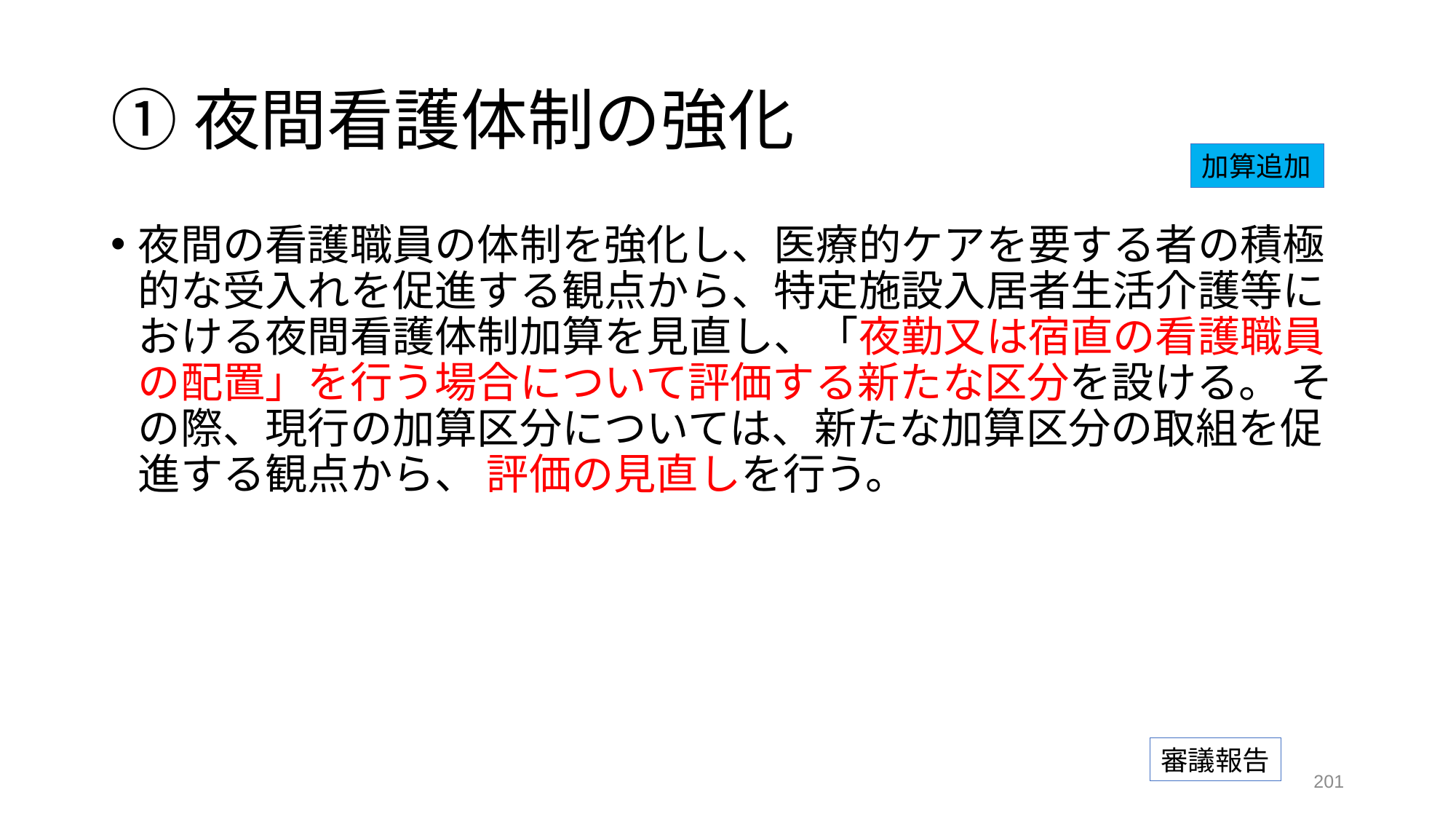

# ①夜間看護体制の強化
加算追加
夜間の看護職員の体制を強化し、医療的ケアを要する者の積極的な受入れを促進する観点から、特定施設入居者生活介護等における夜間看護体制加算を見直し、「夜勤又は宿直の看護職員の配置」を行う場合について評価する新たな区分を設ける。 その際、現行の加算区分については、新たな加算区分の取組を促進する観点から、 評価の見直しを行う。
審議報告
201